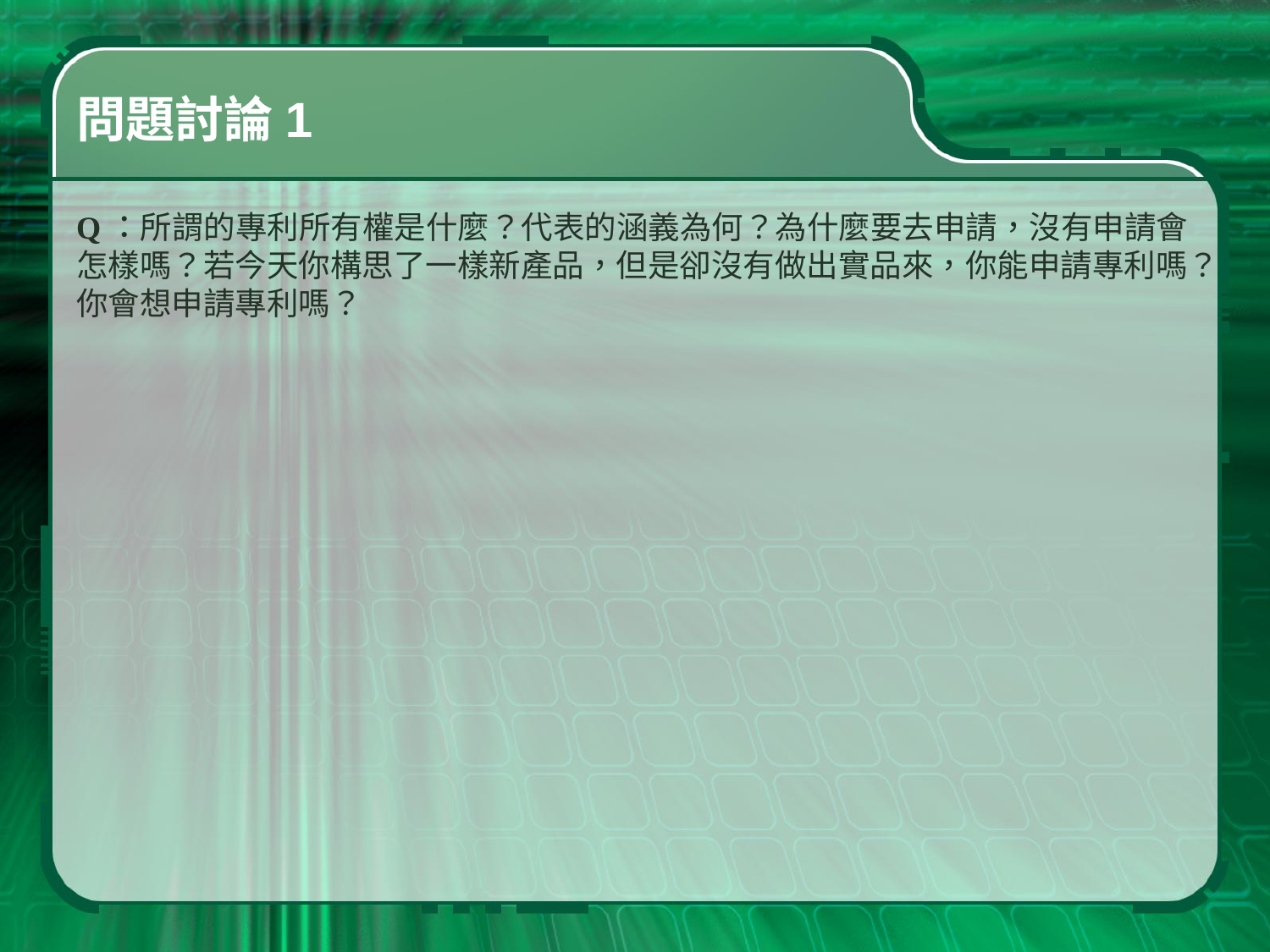

# 問題討論1
Q︰所謂的專利所有權是什麼？代表的涵義為何？為什麼要去申請，沒有申請會怎樣嗎？若今天你構思了一樣新產品，但是卻沒有做出實品來，你能申請專利嗎？你會想申請專利嗎？